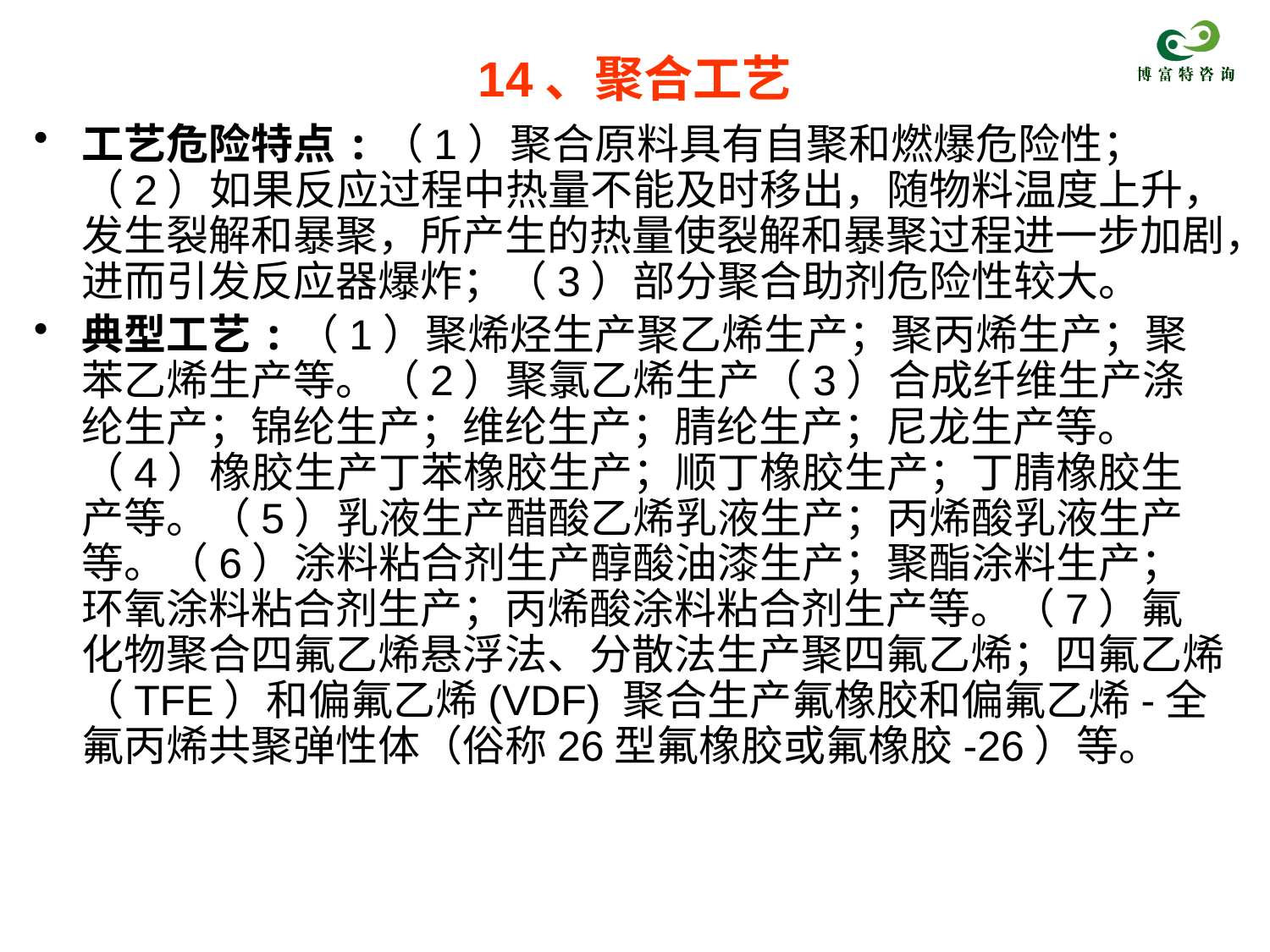

# 14、聚合工艺
工艺危险特点:（1）聚合原料具有自聚和燃爆危险性；（2）如果反应过程中热量不能及时移出，随物料温度上升，发生裂解和暴聚，所产生的热量使裂解和暴聚过程进一步加剧，进而引发反应器爆炸；（3）部分聚合助剂危险性较大。
典型工艺:（1）聚烯烃生产聚乙烯生产；聚丙烯生产；聚苯乙烯生产等。（2）聚氯乙烯生产（3）合成纤维生产涤纶生产；锦纶生产；维纶生产；腈纶生产；尼龙生产等。（4）橡胶生产丁苯橡胶生产；顺丁橡胶生产；丁腈橡胶生产等。（5）乳液生产醋酸乙烯乳液生产；丙烯酸乳液生产等。（6）涂料粘合剂生产醇酸油漆生产；聚酯涂料生产；环氧涂料粘合剂生产；丙烯酸涂料粘合剂生产等。（7）氟化物聚合四氟乙烯悬浮法、分散法生产聚四氟乙烯；四氟乙烯（TFE）和偏氟乙烯(VDF) 聚合生产氟橡胶和偏氟乙烯-全氟丙烯共聚弹性体（俗称26型氟橡胶或氟橡胶-26）等。